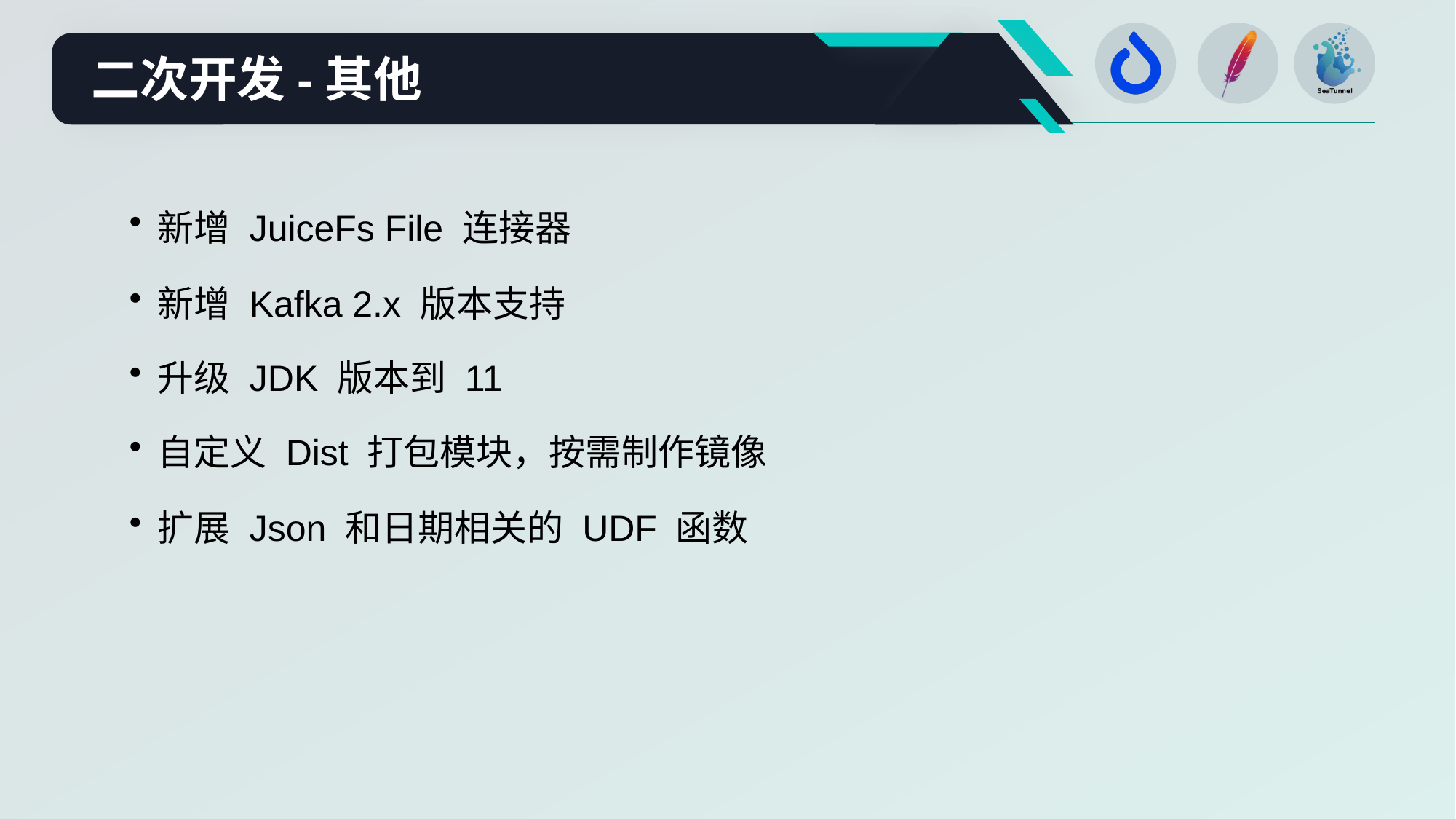

二次开发-其他
新增 JuiceFs File 连接器
新增 Kafka 2.x 版本支持
升级 JDK 版本到 11
自定义 Dist 打包模块，按需制作镜像
扩展 Json 和日期相关的 UDF 函数
24